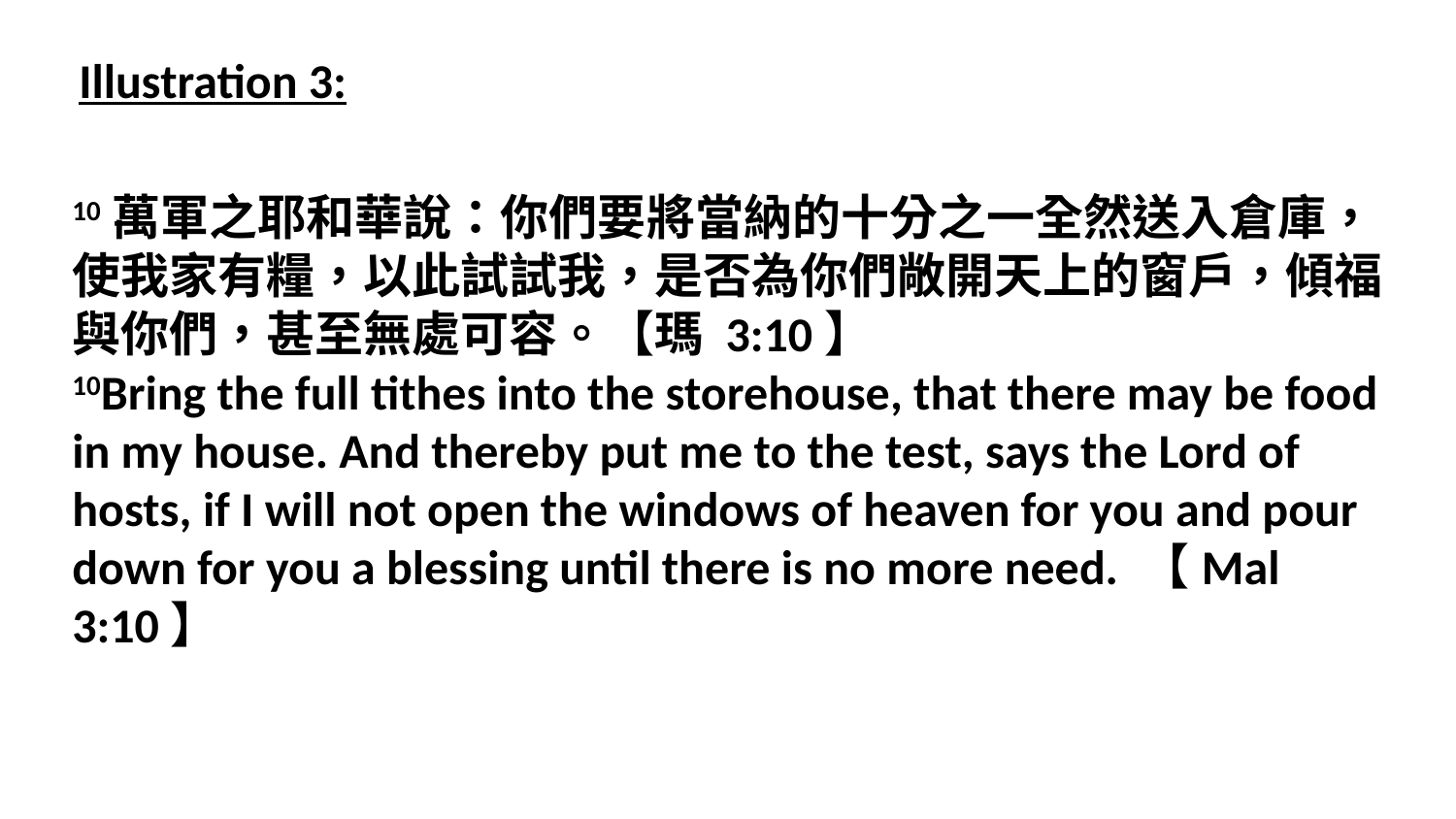

Illustration 3:
10萬軍之耶和華說：你們要將當納的十分之一全然送入倉庫，使我家有糧，以此試試我，是否為你們敞開天上的窗戶，傾福與你們，甚至無處可容。【瑪 3:10】
10Bring the full tithes into the storehouse, that there may be food in my house. And thereby put me to the test, says the Lord of hosts, if I will not open the windows of heaven for you and pour down for you a blessing until there is no more need. 【Mal 3:10】